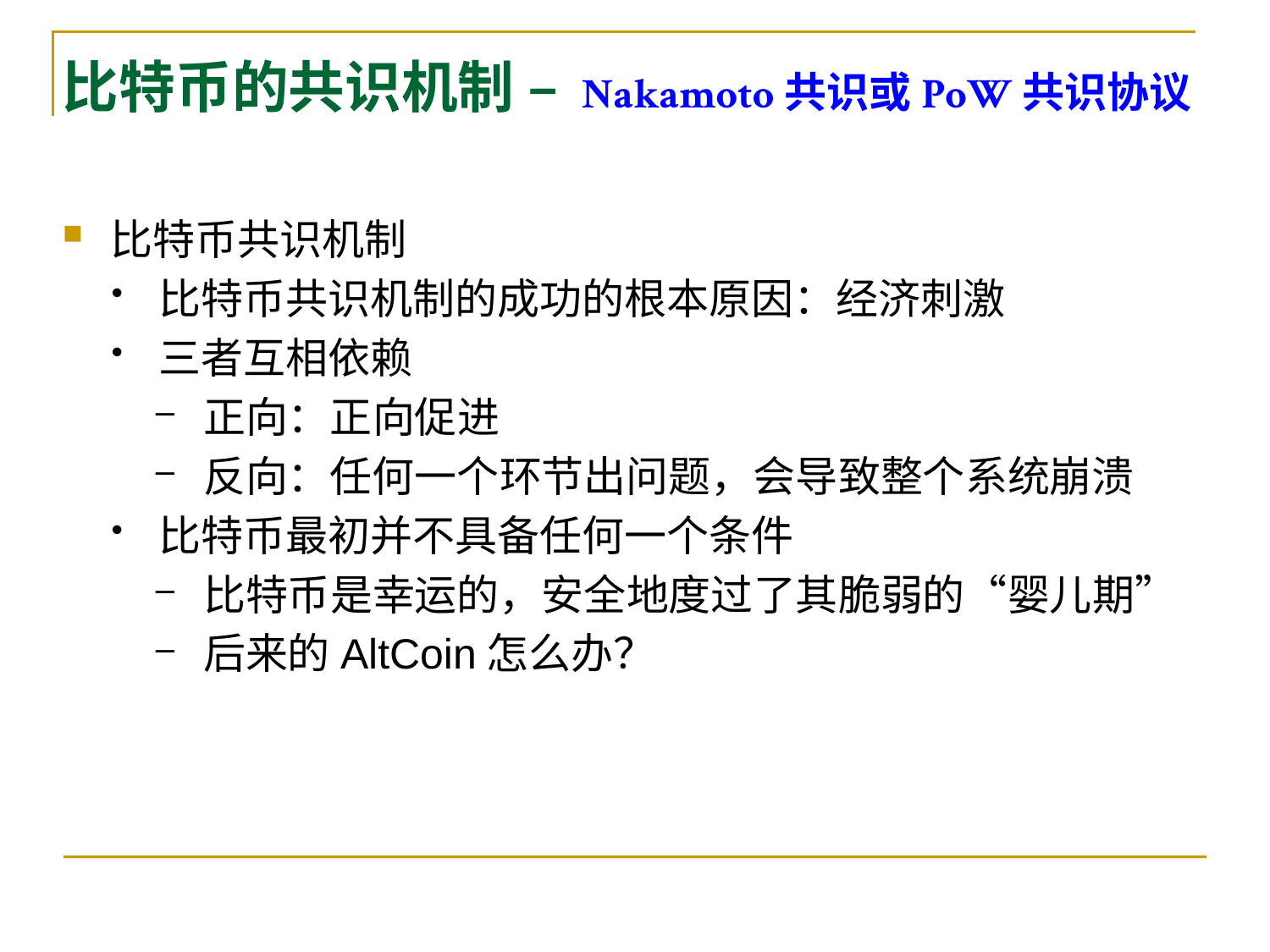

比特币的共识机制 – Nakamoto共识或PoW共识协议
比特币共识机制
比特币共识机制的成功的根本原因：经济刺激
三者互相依赖
正向：正向促进
反向：任何一个环节出问题，会导致整个系统崩溃
比特币最初并不具备任何一个条件
比特币是幸运的，安全地度过了其脆弱的“婴儿期”
后来的AltCoin怎么办？